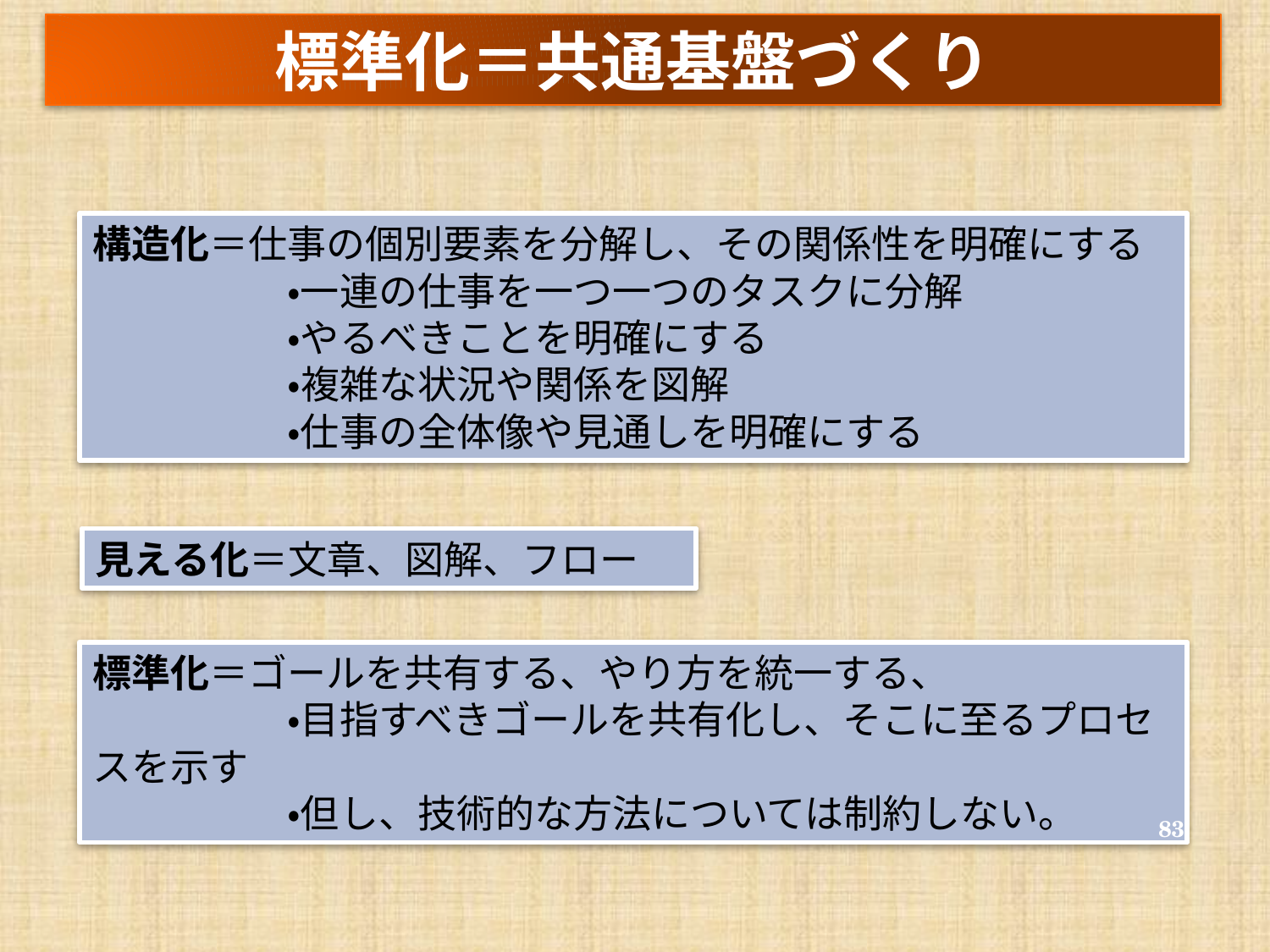

標準化＝共通基盤づくり
構造化＝仕事の個別要素を分解し、その関係性を明確にする
　　　　　・一連の仕事を一つ一つのタスクに分解
　　　　　・やるべきことを明確にする
　　　　　・複雑な状況や関係を図解
　　　　　・仕事の全体像や見通しを明確にする
見える化＝文章、図解、フロー
標準化＝ゴールを共有する、やり方を統一する、
　　　　　・目指すべきゴールを共有化し、そこに至るプロセスを示す
　　　　　・但し、技術的な方法については制約しない。
83